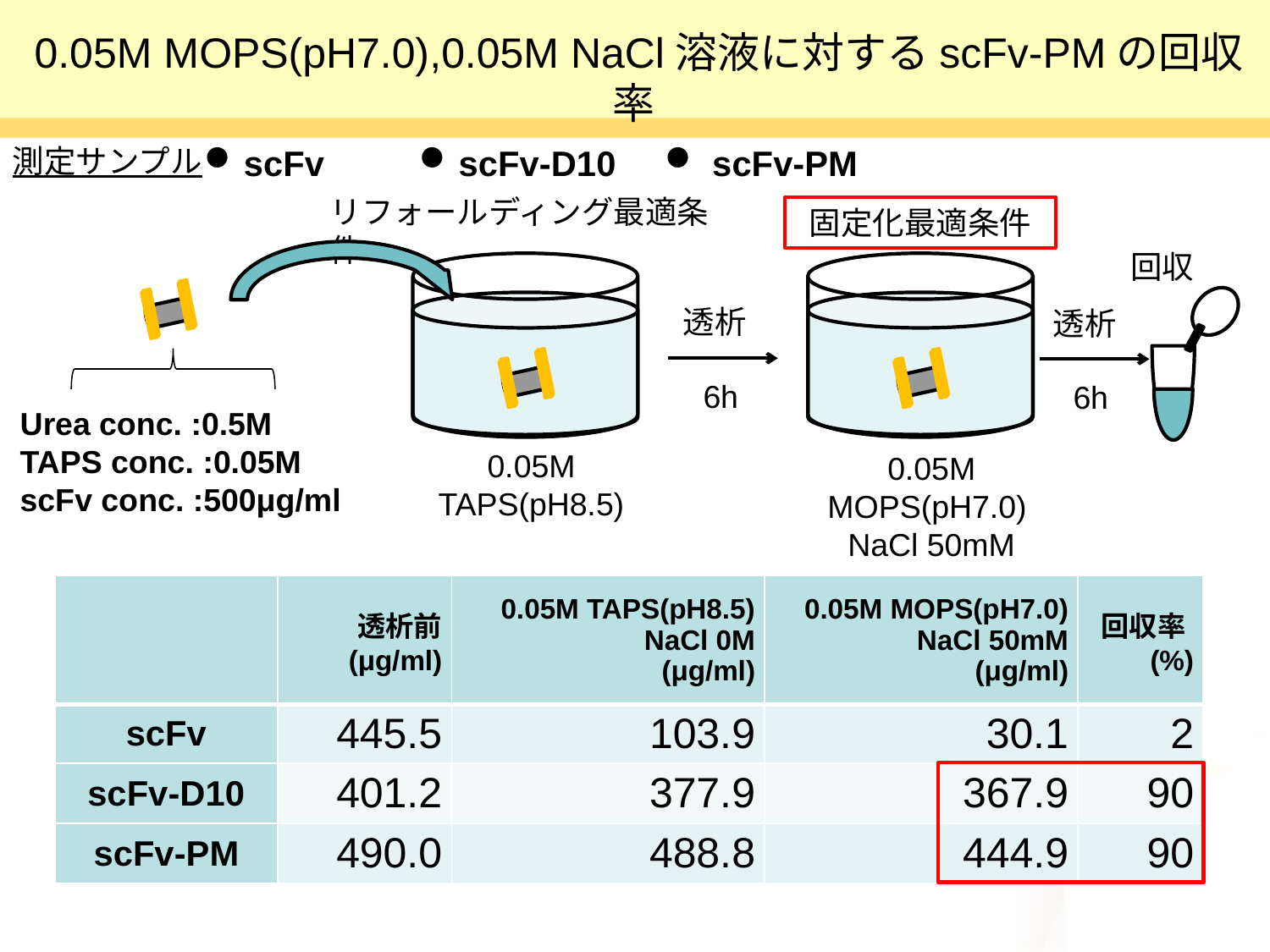

# 0.05M MOPS(pH7.0),0.05M NaCl溶液に対するscFv-PMの回収率
測定サンプル
scFv
scFv-D10
scFv-PM
リフォールディング最適条件
固定化最適条件

回収

透析
透析
6h
6h
Urea conc. :0.5M
TAPS conc. :0.05M
scFv conc. :500μg/ml
0.05M
TAPS(pH8.5)
0.05M
MOPS(pH7.0)
NaCl 50mM
|  | 透析前 (μg/ml) | 0.05M TAPS(pH8.5) NaCl 0M (μg/ml) | 0.05M MOPS(pH7.0) NaCl 50mM (μg/ml) | 回収率(%) |
| --- | --- | --- | --- | --- |
| scFv | 445.5 | 103.9 | 30.1 | 2 |
| scFv-D10 | 401.2 | 377.9 | 367.9 | 90 |
| scFv-PM | 490.0 | 488.8 | 444.9 | 90 |